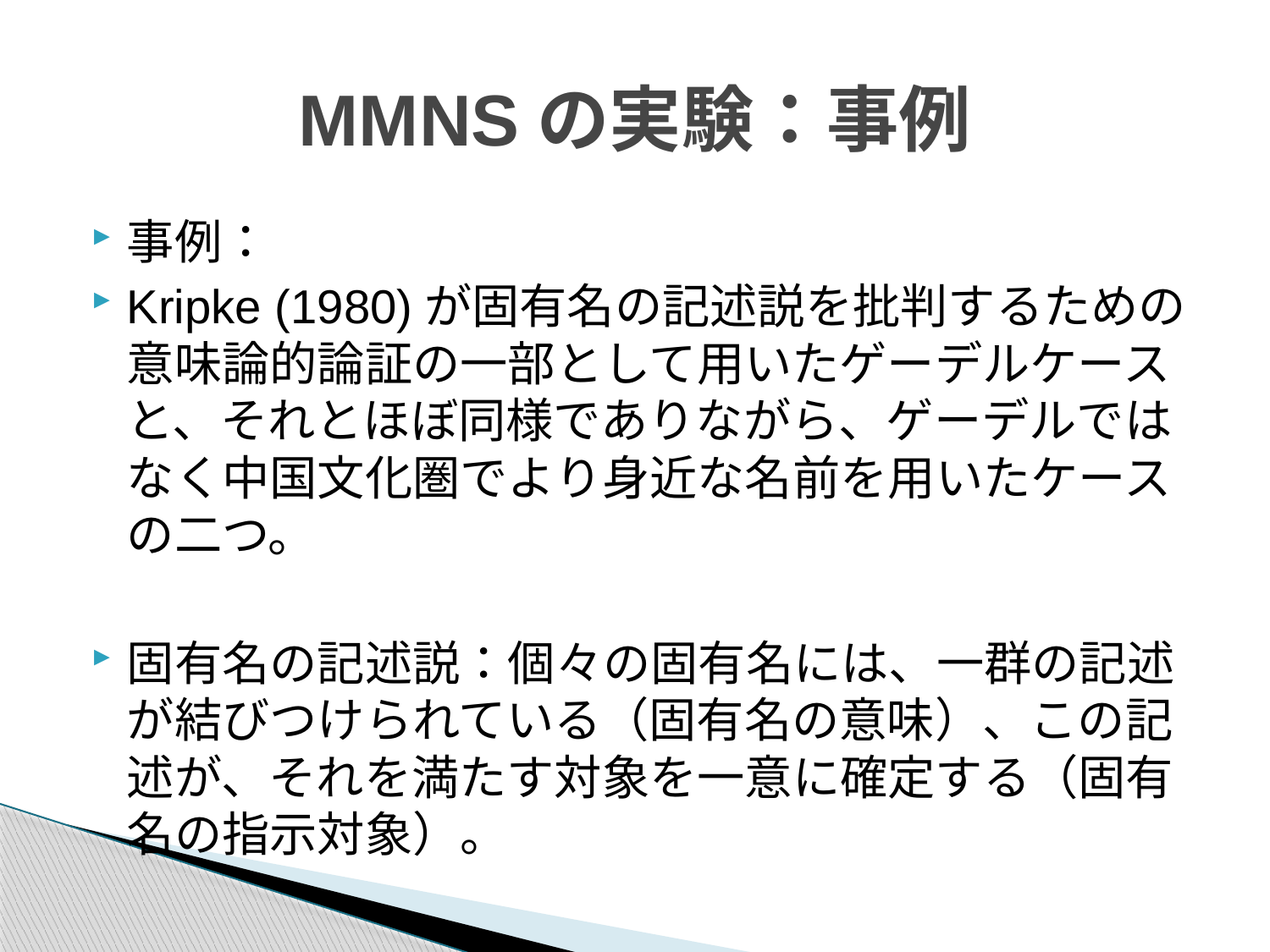

# MMNSの実験：事例
事例：
Kripke (1980)が固有名の記述説を批判するための意味論的論証の一部として用いたゲーデルケースと、それとほぼ同様でありながら、ゲーデルではなく中国文化圏でより身近な名前を用いたケースの二つ。

固有名の記述説：個々の固有名には、一群の記述が結びつけられている（固有名の意味）、この記述が、それを満たす対象を一意に確定する（固有名の指示対象）。